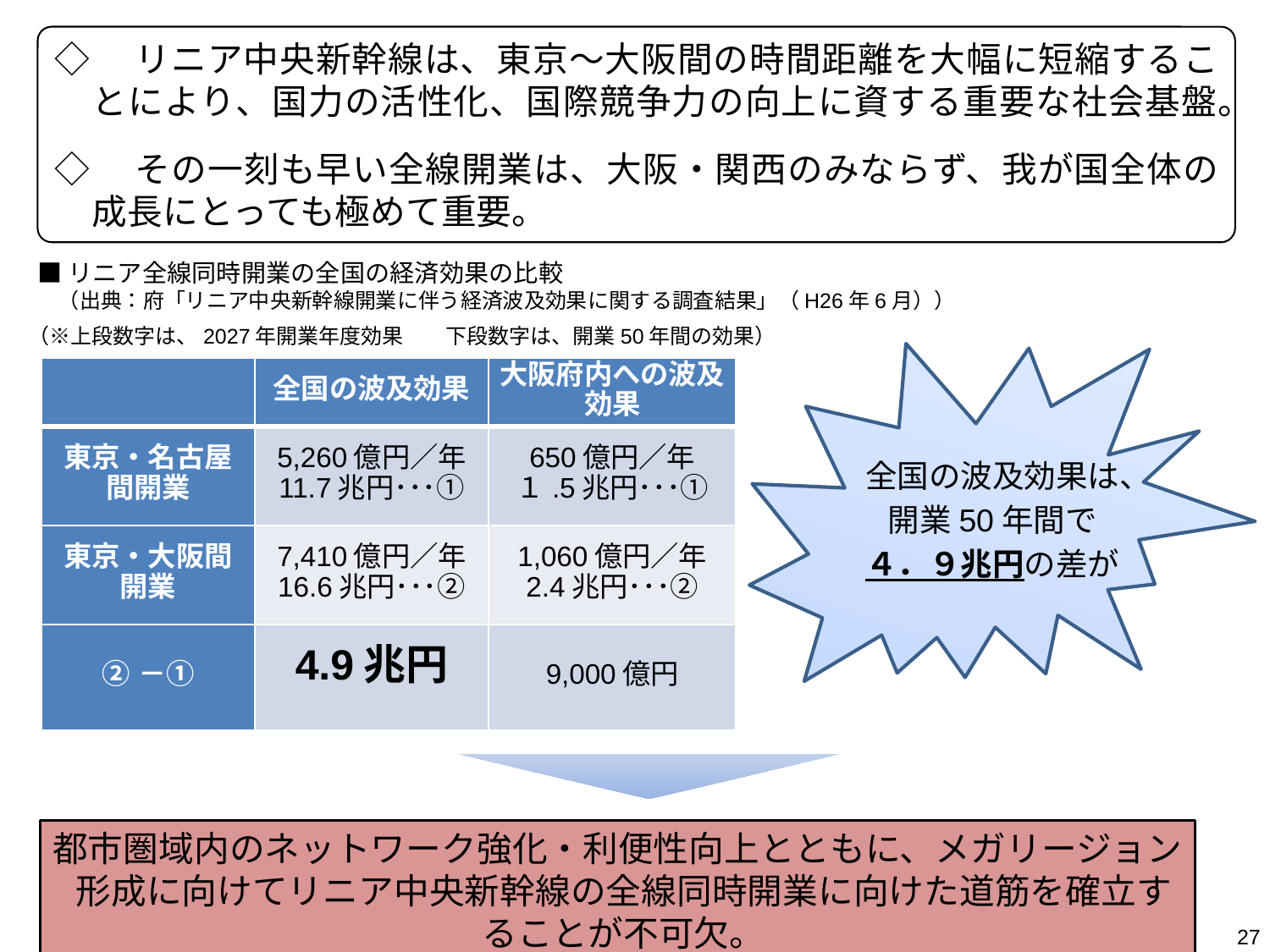

◇　リニア中央新幹線は、東京～大阪間の時間距離を大幅に短縮することにより、国力の活性化、国際競争力の向上に資する重要な社会基盤。

◇　その一刻も早い全線開業は、大阪・関西のみならず、我が国全体の成長にとっても極めて重要。
■リニア全線同時開業の全国の経済効果の比較
　（出典：府「リニア中央新幹線開業に伴う経済波及効果に関する調査結果」（H26年6月））

（※上段数字は、2027年開業年度効果　　下段数字は、開業50年間の効果）
|  | 全国の波及効果 | 大阪府内への波及効果 |
| --- | --- | --- |
| 東京・名古屋間開業 | 5,260億円／年 11.7兆円･･･① | 650億円／年 １.5兆円･･･① |
| 東京・大阪間 開業 | 7,410億円／年 16.6兆円･･･② | 1,060億円／年 2.4兆円･･･② |
| ②－① | 4.9兆円 | 9,000億円 |
全国の波及効果は、
開業50年間で
４．９兆円の差が

都市圏域内のネットワーク強化・利便性向上とともに、メガリージョン形成に向けてリニア中央新幹線の全線同時開業に向けた道筋を確立することが不可欠。
27